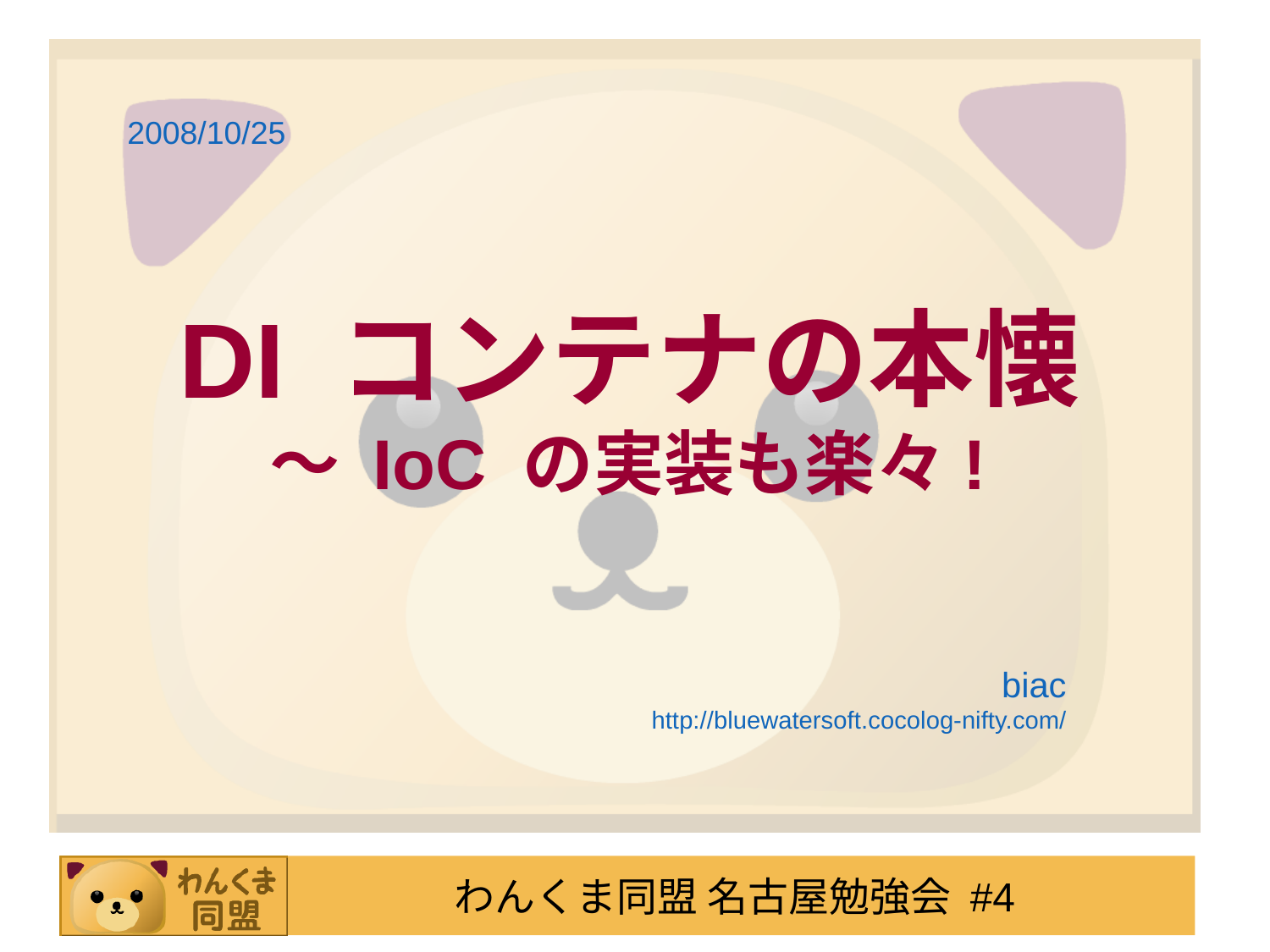

2008/10/25
# DI コンテナの本懐 ～ IoC の実装も楽々!
biac
http://bluewatersoft.cocolog-nifty.com/